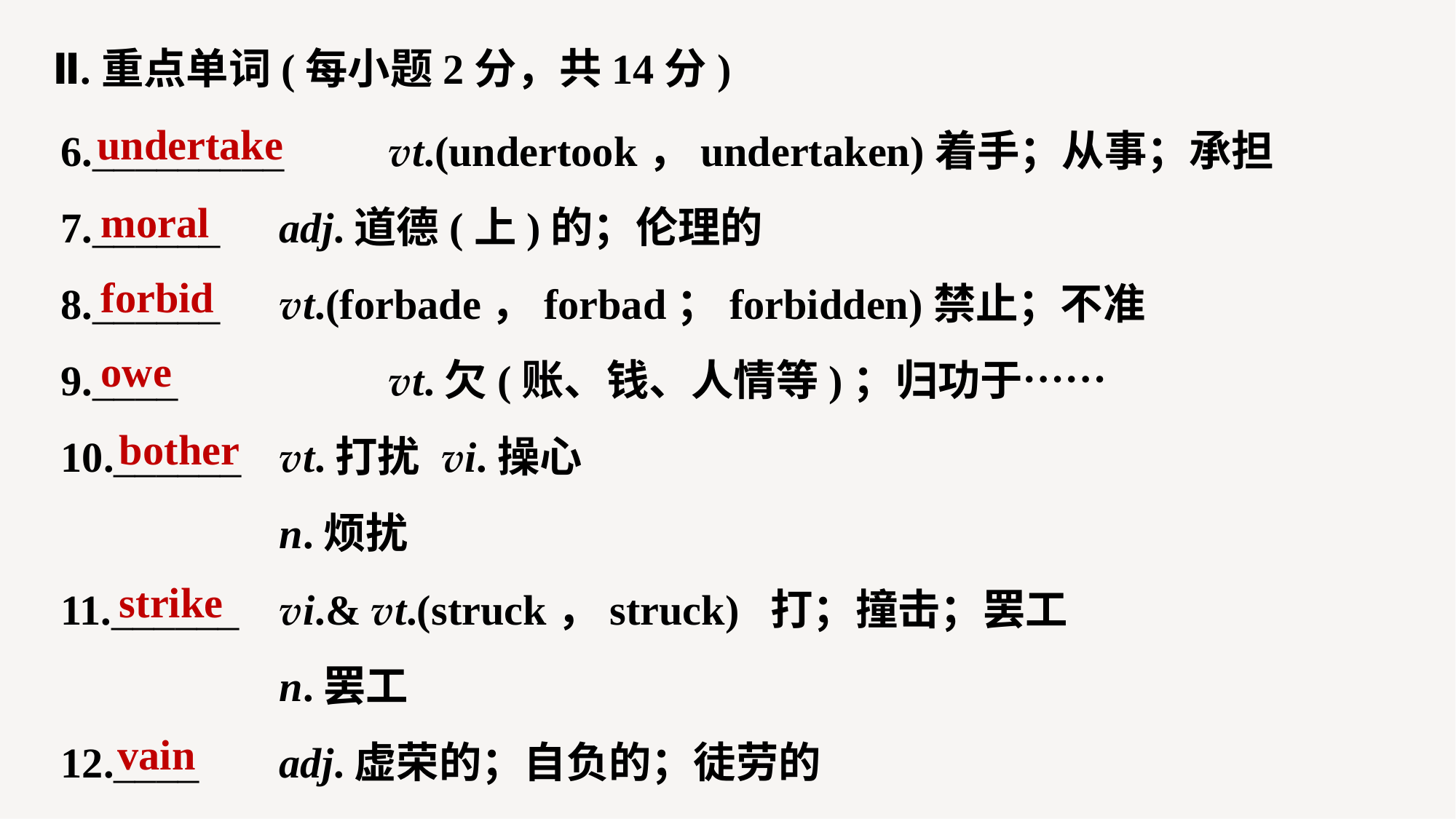

Ⅱ.重点单词(每小题2分，共14分)
6._________ 	vt.(undertook，undertaken)着手；从事；承担
7.______ 	adj.道德(上)的；伦理的
8.______ 	vt.(forbade，forbad；forbidden)禁止；不准
9.____ 		vt.欠(账、钱、人情等)；归功于……
10.______ 	vt.打扰 vi.操心
		n.烦扰
11.______ 	vi.& vt.(struck，struck)  打；撞击；罢工
		n.罢工
12.____ 	adj.虚荣的；自负的；徒劳的
undertake
moral
forbid
owe
bother
strike
vain